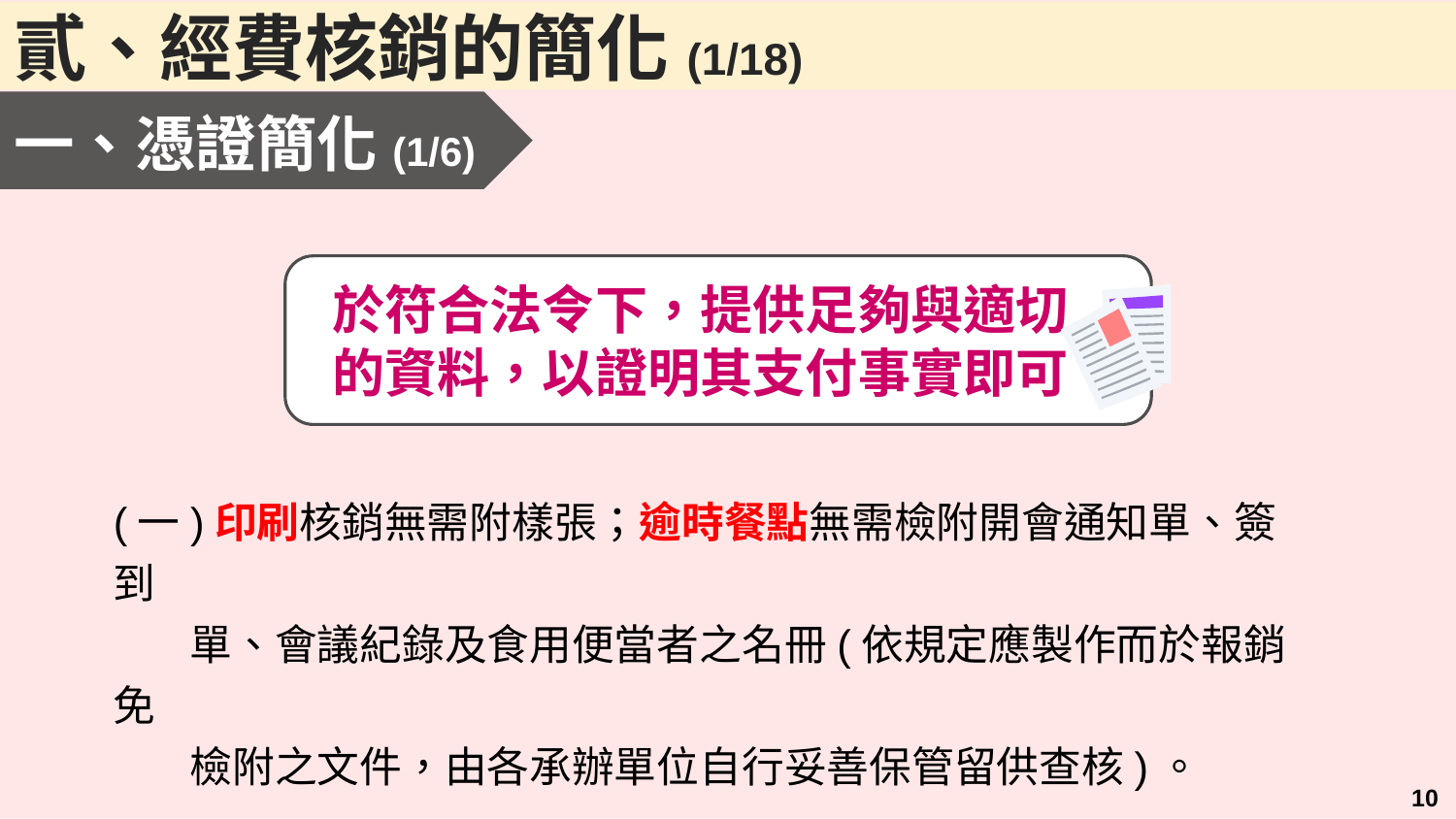

貳、經費核銷的簡化(1/18)

一、憑證簡化(1/6)
 於符合法令下，提供足夠與適切
 的資料，以證明其支付事實即可

(一)印刷核銷無需附樣張；逾時餐點無需檢附開會通知單、簽到
       單、會議紀錄及食用便當者之名冊(依規定應製作而於報銷免
       檢附之文件，由各承辦單位自行妥善保管留供查核)。
10